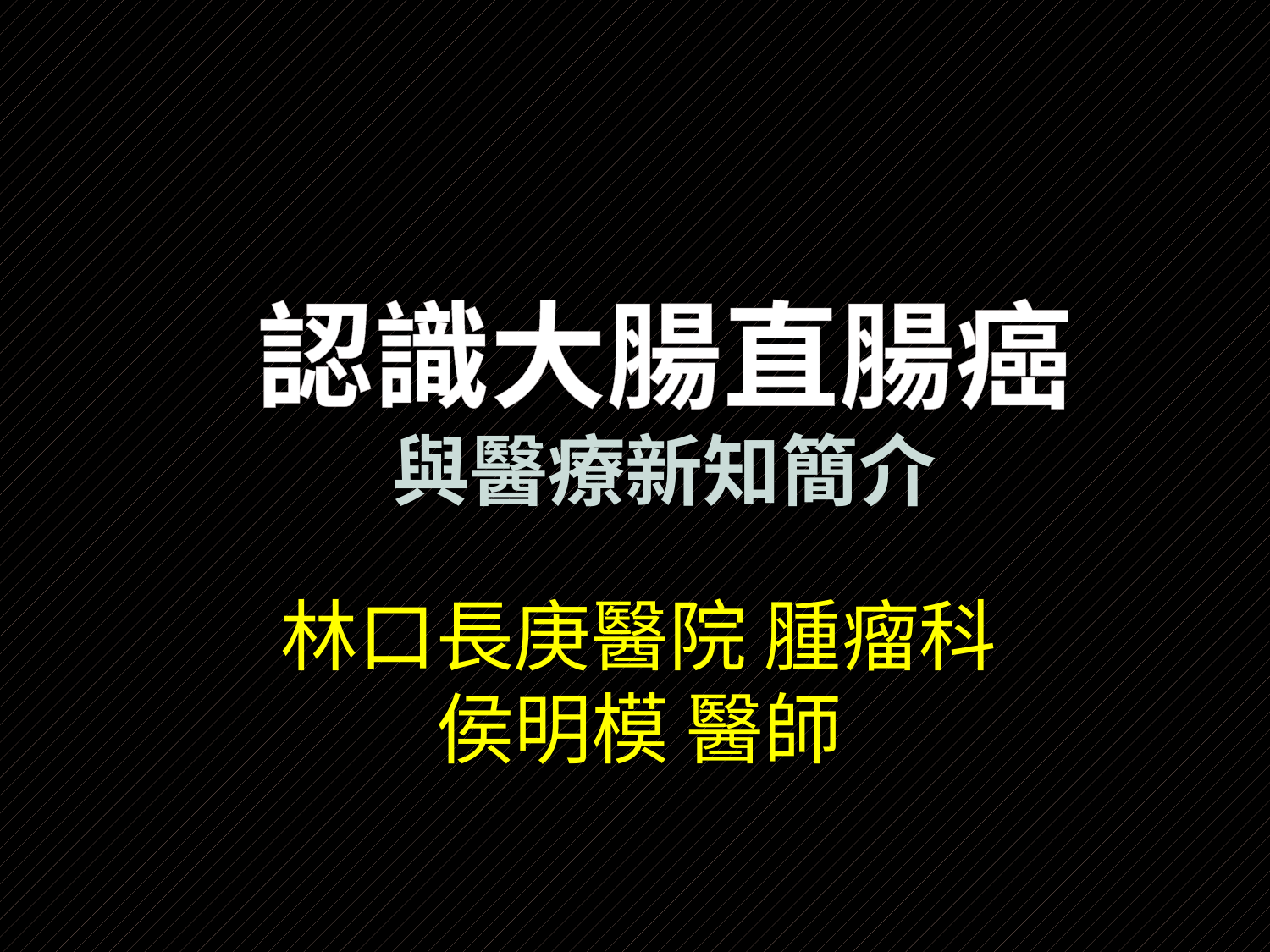

認識大腸直腸癌
與醫療新知簡介

# 林口長庚醫院 腫瘤科 侯明模 醫師